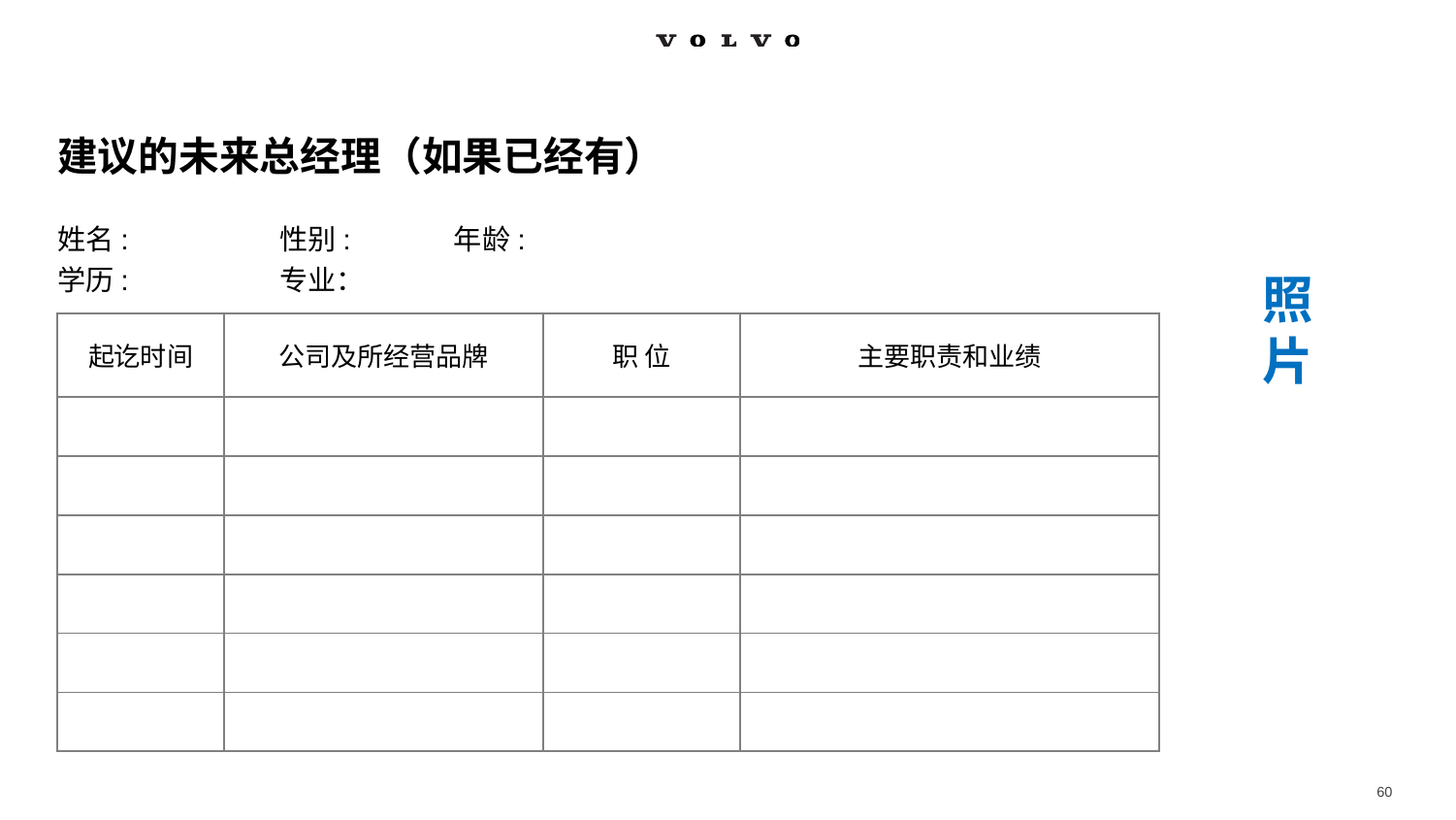

# 建议的未来总经理（如果已经有）
照
片
姓名:                  性别:            年龄:
学历:                  专业：

| 起讫时间 | 公司及所经营品牌 | 职 位 | 主要职责和业绩 |
| --- | --- | --- | --- |
|  |  |  |  |
|  |  |  |  |
|  |  |  |  |
|  |  |  |  |
|  |  |  |  |
|  |  |  |  |
60